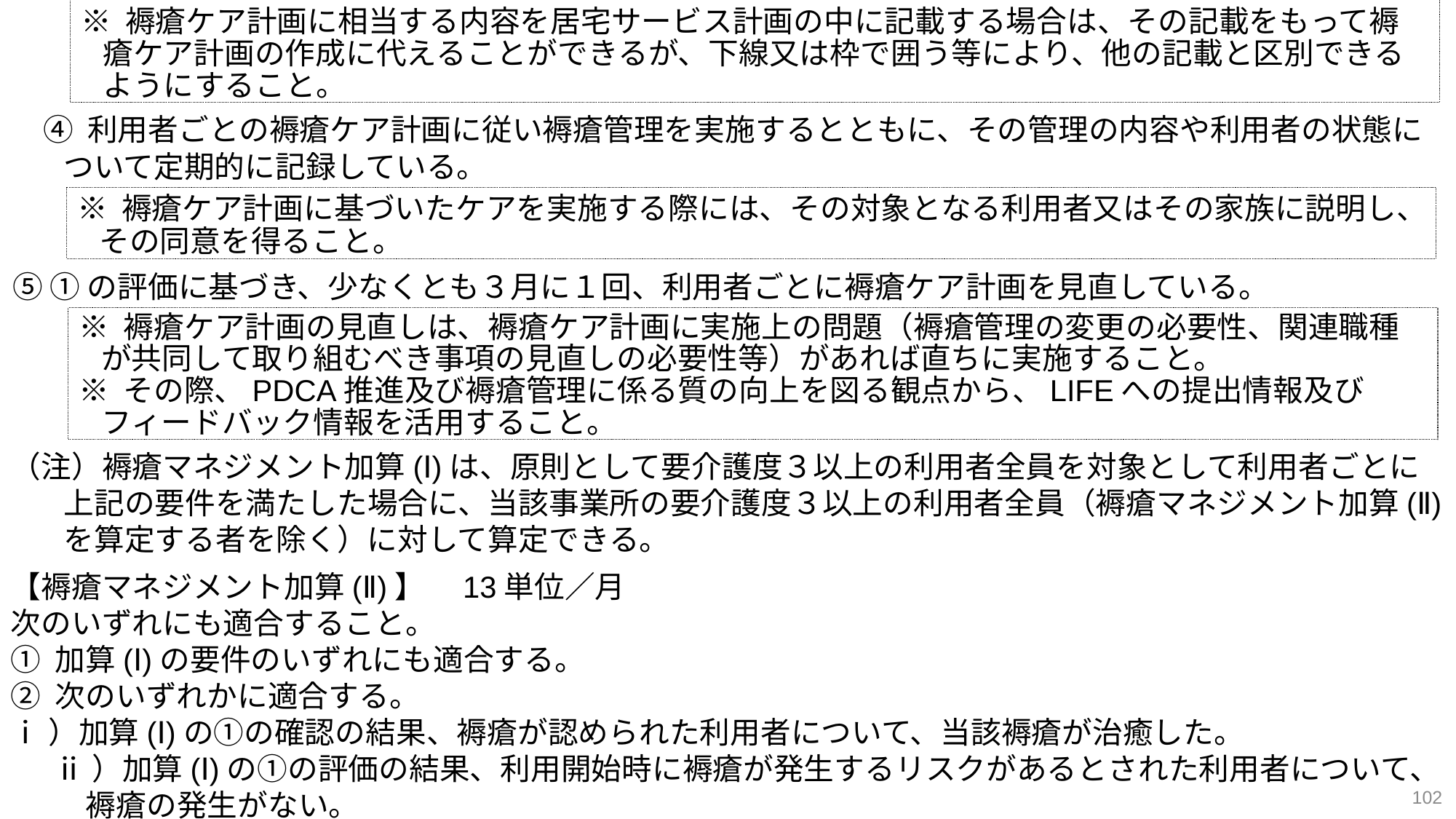

④ 利用者ごとの褥瘡ケア計画に従い褥瘡管理を実施するとともに、その管理の内容や利用者の状態について定期的に記録している。

⑤ ①の評価に基づき、少なくとも３月に１回、利用者ごとに褥瘡ケア計画を見直している。

（注）褥瘡マネジメント加算(Ⅰ)は、原則として要介護度３以上の利用者全員を対象として利用者ごとに上記の要件を満たした場合に、当該事業所の要介護度３以上の利用者全員（褥瘡マネジメント加算(Ⅱ)を算定する者を除く）に対して算定できる。

【褥瘡マネジメント加算(Ⅱ)】　13単位／月
次のいずれにも適合すること。
① 加算(Ⅰ)の要件のいずれにも適合する。
② 次のいずれかに適合する。
ⅰ）加算(Ⅰ)の①の確認の結果、褥瘡が認められた利用者について、当該褥瘡が治癒した。
ⅱ）加算(Ⅰ)の①の評価の結果、利用開始時に褥瘡が発生するリスクがあるとされた利用者について、褥瘡の発生がない。

※ 褥瘡ケア計画に相当する内容を居宅サービス計画の中に記載する場合は、その記載をもって褥瘡ケア計画の作成に代えることができるが、下線又は枠で囲う等により、他の記載と区別できるようにすること。
※ 褥瘡ケア計画に基づいたケアを実施する際には、その対象となる利用者又はその家族に説明し、その同意を得ること。
※ 褥瘡ケア計画の見直しは、褥瘡ケア計画に実施上の問題（褥瘡管理の変更の必要性、関連職種が共同して取り組むべき事項の見直しの必要性等）があれば直ちに実施すること。
※ その際、PDCA推進及び褥瘡管理に係る質の向上を図る観点から、LIFEへの提出情報及びフィードバック情報を活用すること。
102